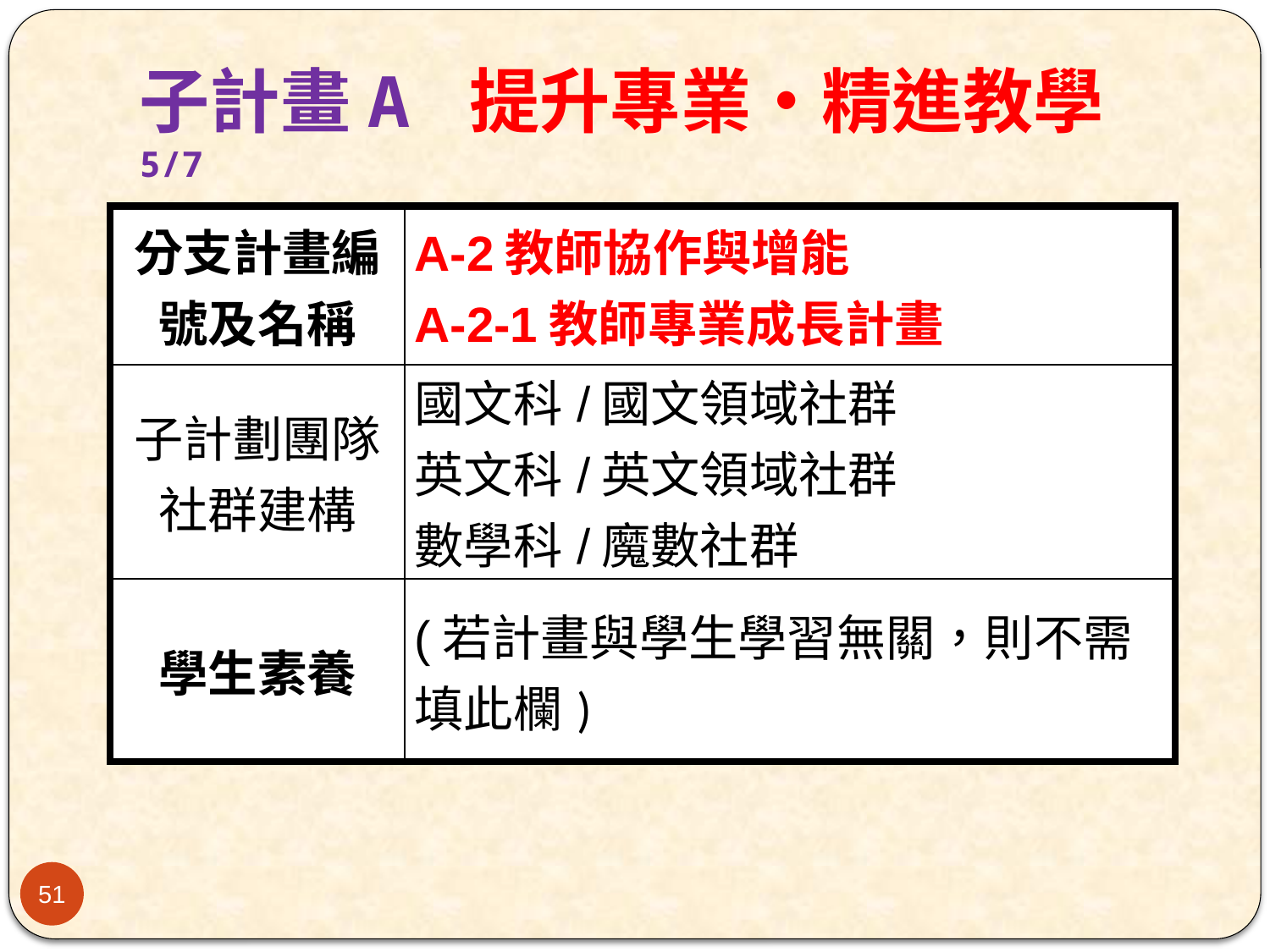

# 子計畫A 提升專業‧精進教學 5/7
| 分支計畫編號及名稱 | A-2教師協作與增能 A-2-1教師專業成長計畫 |
| --- | --- |
| 子計劃團隊社群建構 | 國文科/國文領域社群 英文科/英文領域社群 數學科/魔數社群 |
| 學生素養 | (若計畫與學生學習無關，則不需填此欄) |
51